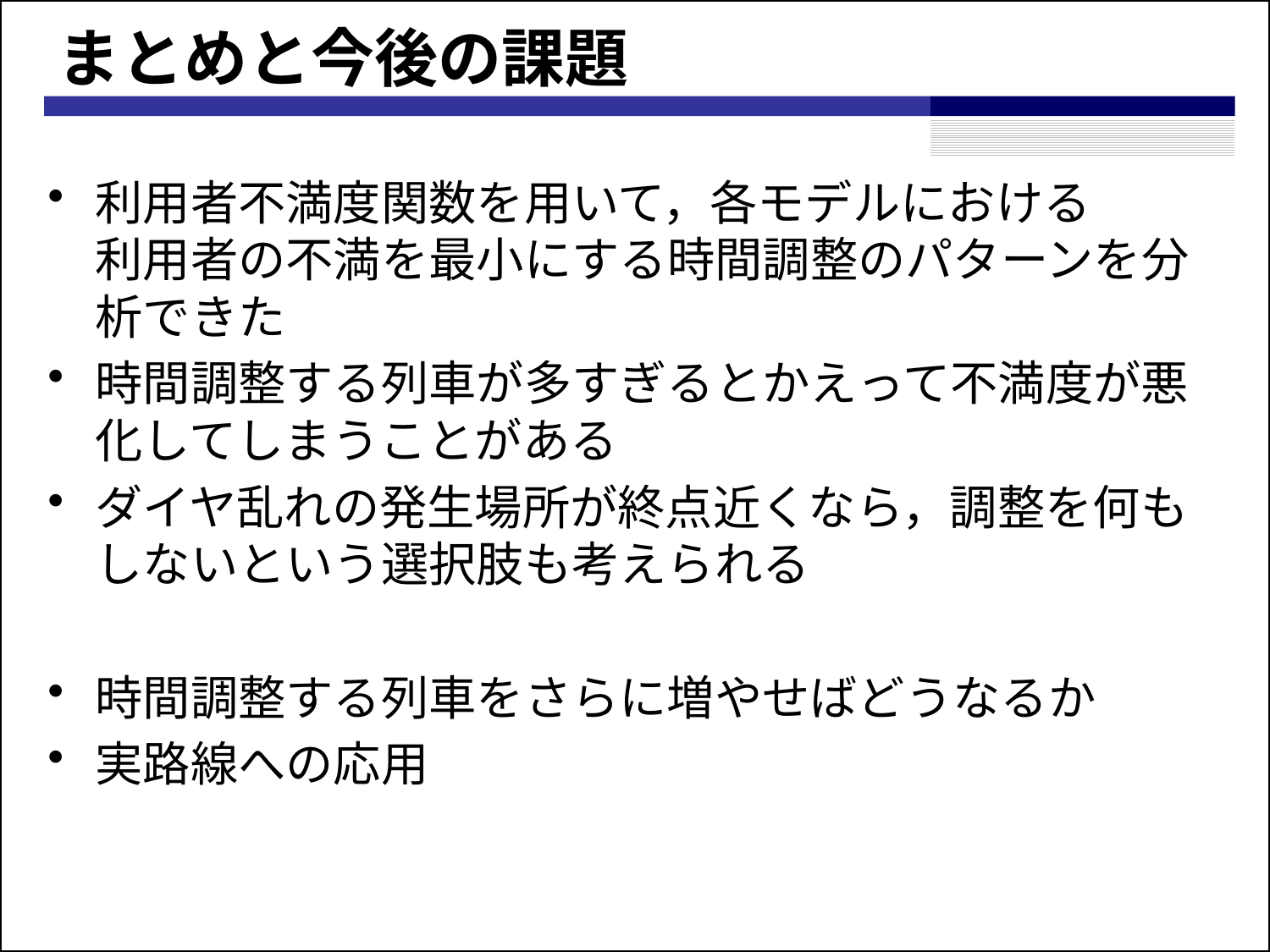

# まとめと今後の課題
利用者不満度関数を用いて，各モデルにおける
利用者の不満を最小にする時間調整のパターンを分析できた
時間調整する列車が多すぎるとかえって不満度が悪化してしまうことがある
ダイヤ乱れの発生場所が終点近くなら，調整を何もしないという選択肢も考えられる

時間調整する列車をさらに増やせばどうなるか
実路線への応用